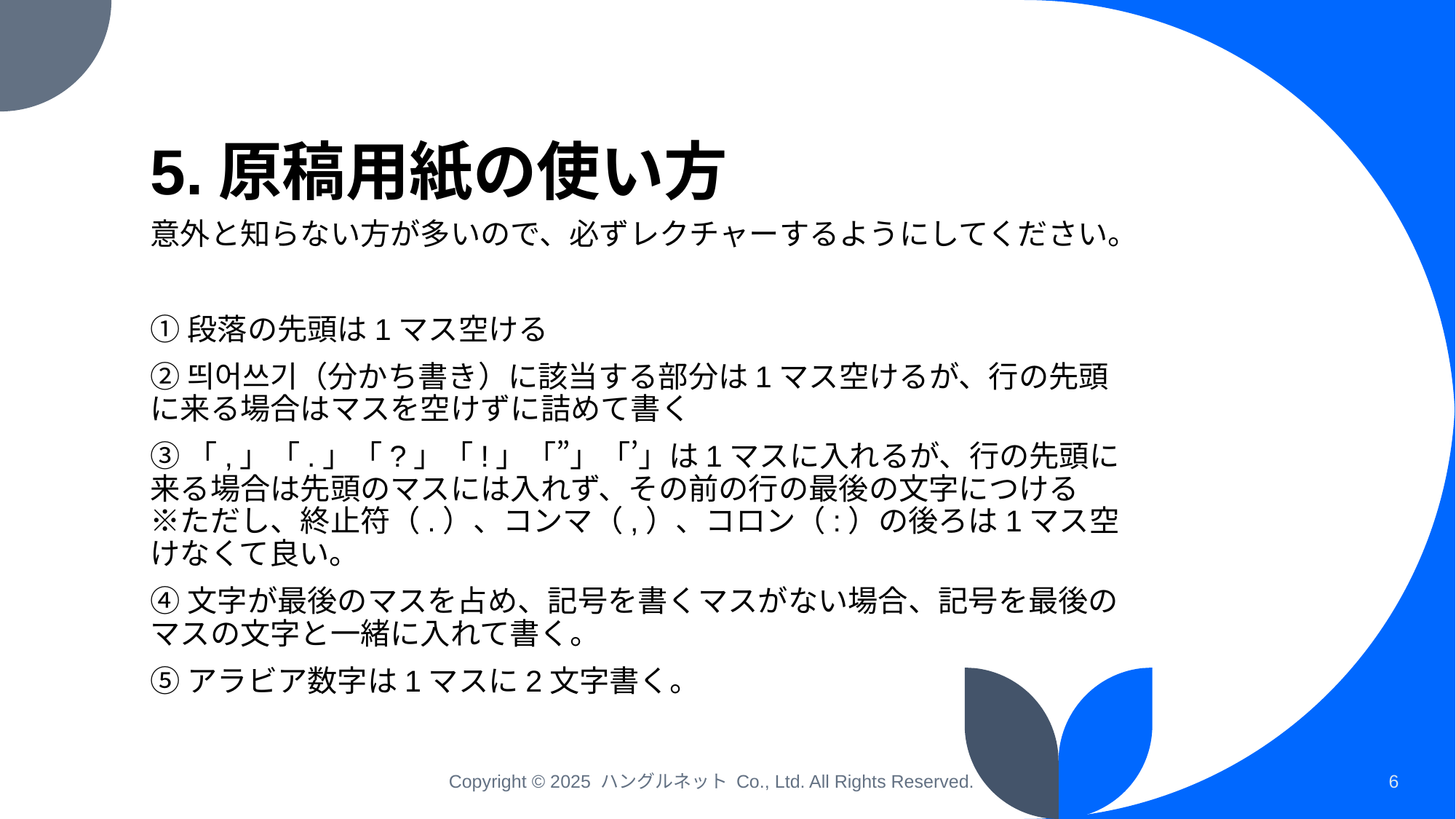

# 5.原稿用紙の使い方
意外と知らない方が多いので、必ずレクチャーするようにしてください。

①段落の先頭は1マス空ける
②띄어쓰기（分かち書き）に該当する部分は1マス空けるが、行の先頭に来る場合はマスを空けずに詰めて書く
③「,」「.」「?」「!」「”」「’」は1マスに入れるが、行の先頭に来る場合は先頭のマスには入れず、その前の行の最後の文字につける
※ただし、終止符（.）、コンマ（,）、コロン（:）の後ろは1マス空けなくて良い。
④文字が最後のマスを占め、記号を書くマスがない場合、記号を最後のマスの文字と一緒に入れて書く。
⑤アラビア数字は1マスに2文字書く。
Copyright © 2025 ハングルネット Co., Ltd. All Rights Reserved.
6